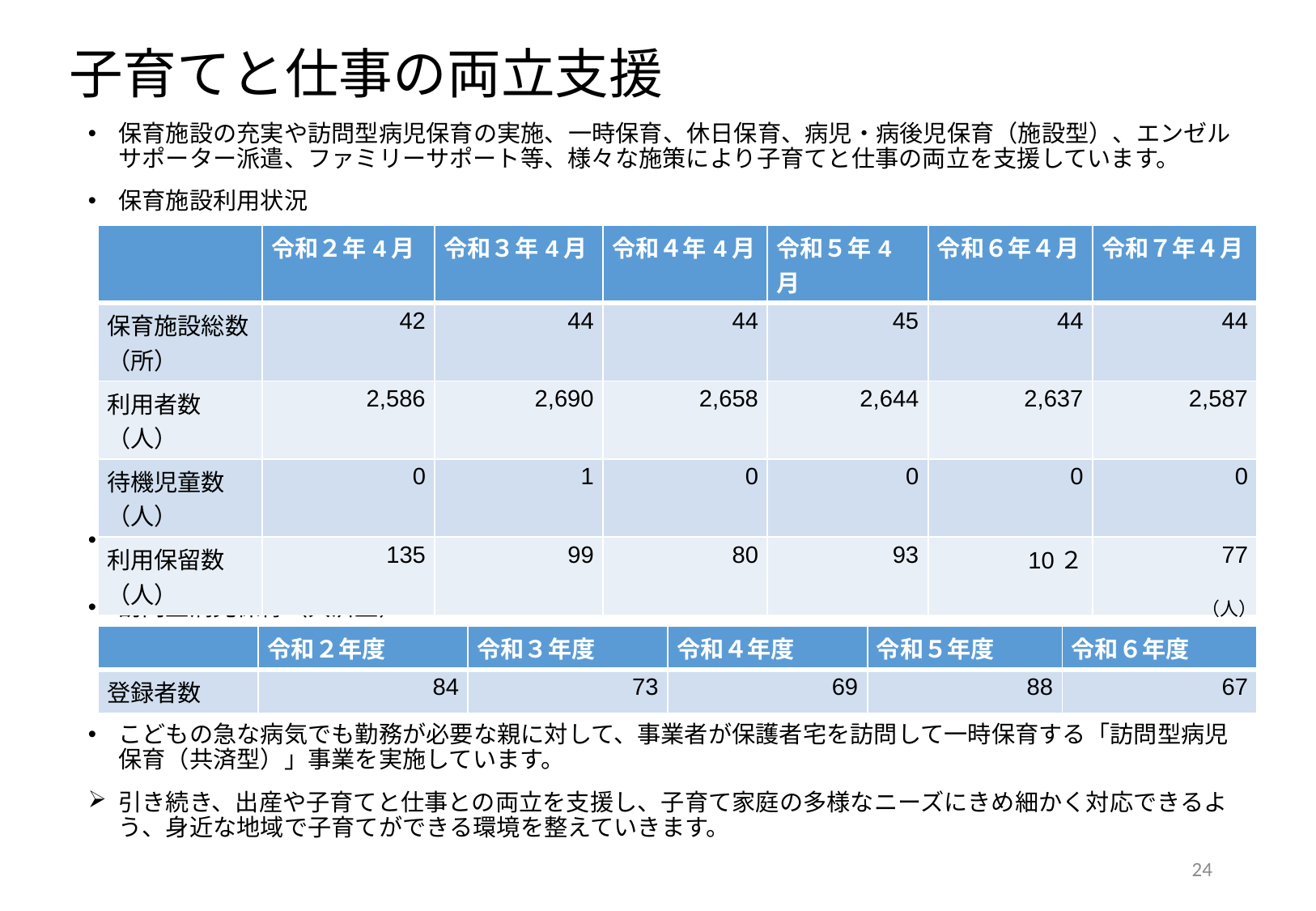

# 子育てと仕事の両立支援
保育施設の充実や訪問型病児保育の実施、一時保育、休日保育、病児・病後児保育（施設型）、エンゼルサポーター派遣、ファミリーサポート等、様々な施策により子育てと仕事の両立を支援しています。
保育施設利用状況

未就学児の増加を受け、保育施設の整備を進めるなど保育施設の充実を図ってきており、待機児童数・利用保留児童数ともに減少しています。
訪問型病児保育（共済型）

こどもの急な病気でも勤務が必要な親に対して、事業者が保護者宅を訪問して一時保育する「訪問型病児保育（共済型）」事業を実施しています。
引き続き、出産や子育てと仕事との両立を支援し、子育て家庭の多様なニーズにきめ細かく対応できるよう、身近な地域で子育てができる環境を整えていきます。
|  | 令和２年4月 | 令和３年4月 | 令和４年4月 | 令和５年4月 | 令和６年４月 | 令和７年４月 |
| --- | --- | --- | --- | --- | --- | --- |
| 保育施設総数（所） | 42 | 44 | 44 | 45 | 44 | 44 |
| 利用者数（人） | 2,586 | 2,690 | 2,658 | 2,644 | 2,637 | 2,587 |
| 待機児童数（人） | 0 | 1 | 0 | 0 | 0 | 0 |
| 利用保留数（人） | 135 | 99 | 80 | 93 | 10２ | 77 |
（人）
|  | 令和２年度 | 令和３年度 | 令和４年度 | 令和５年度 | 令和６年度 |
| --- | --- | --- | --- | --- | --- |
| 登録者数 | 84 | 73 | 69 | 88 | 67 |
24